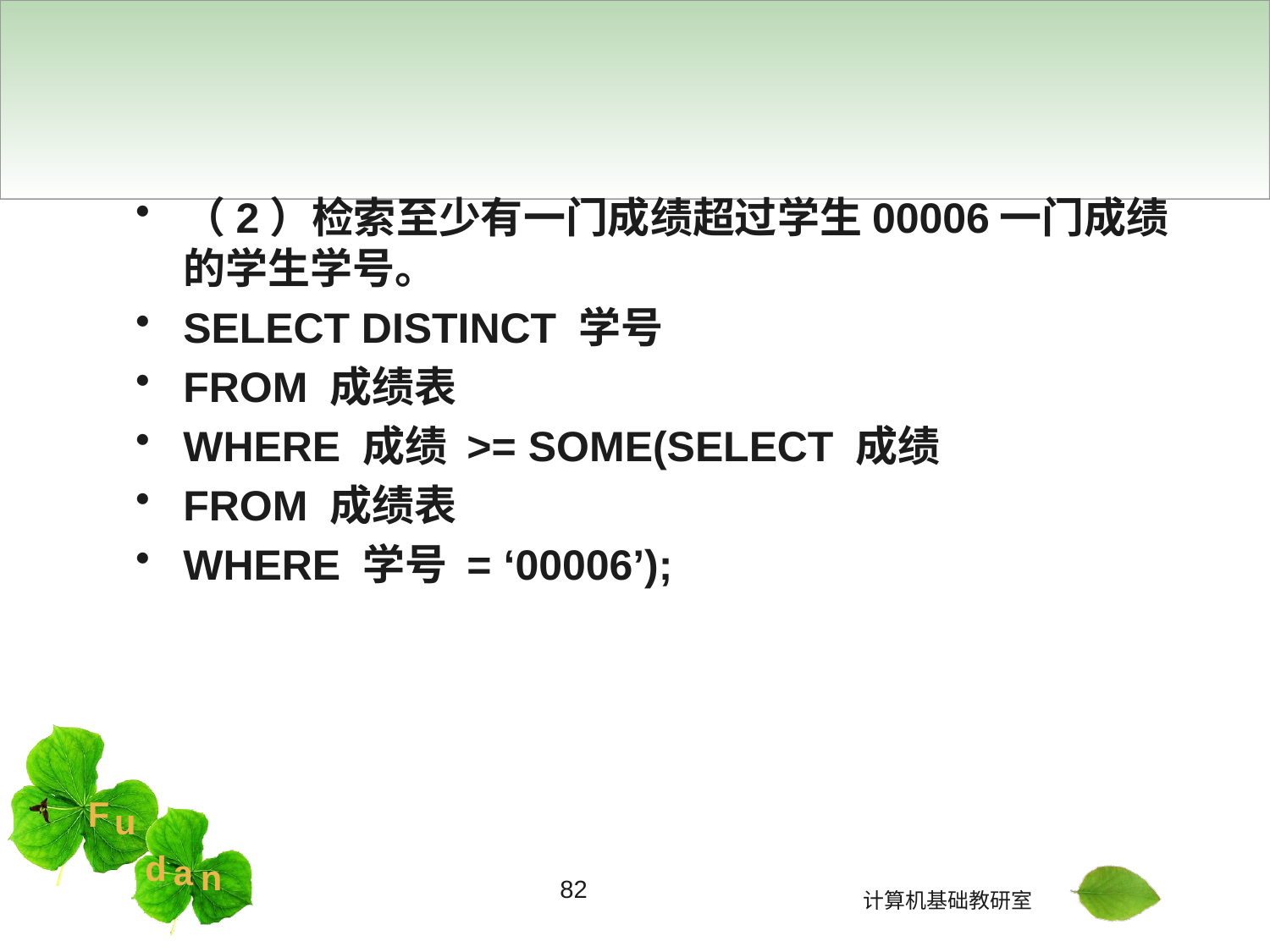

#
（2）检索至少有一门成绩超过学生00006一门成绩的学生学号。
SELECT DISTINCT 学号
FROM 成绩表
WHERE 成绩 >= SOME(SELECT 成绩
FROM 成绩表
WHERE 学号 = ‘00006’);

82